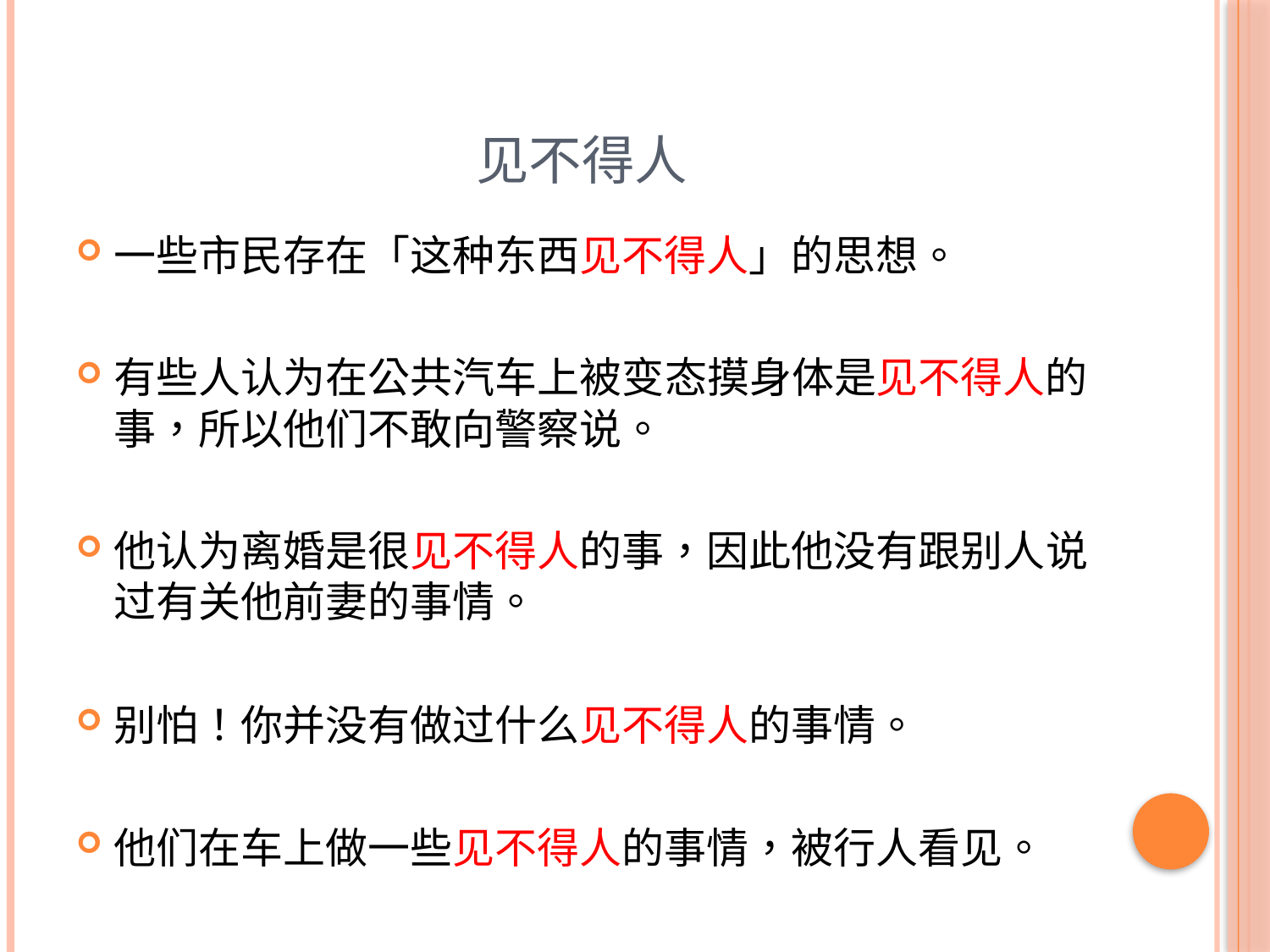

# 见不得人
一些市民存在「这种东西见不得人」的思想。

有些人认为在公共汽车上被变态摸身体是见不得人的事，所以他们不敢向警察说。

他认为离婚是很见不得人的事，因此他没有跟别人说过有关他前妻的事情。

别怕！你并没有做过什么见不得人的事情。

他们在车上做一些见不得人的事情，被行人看见。